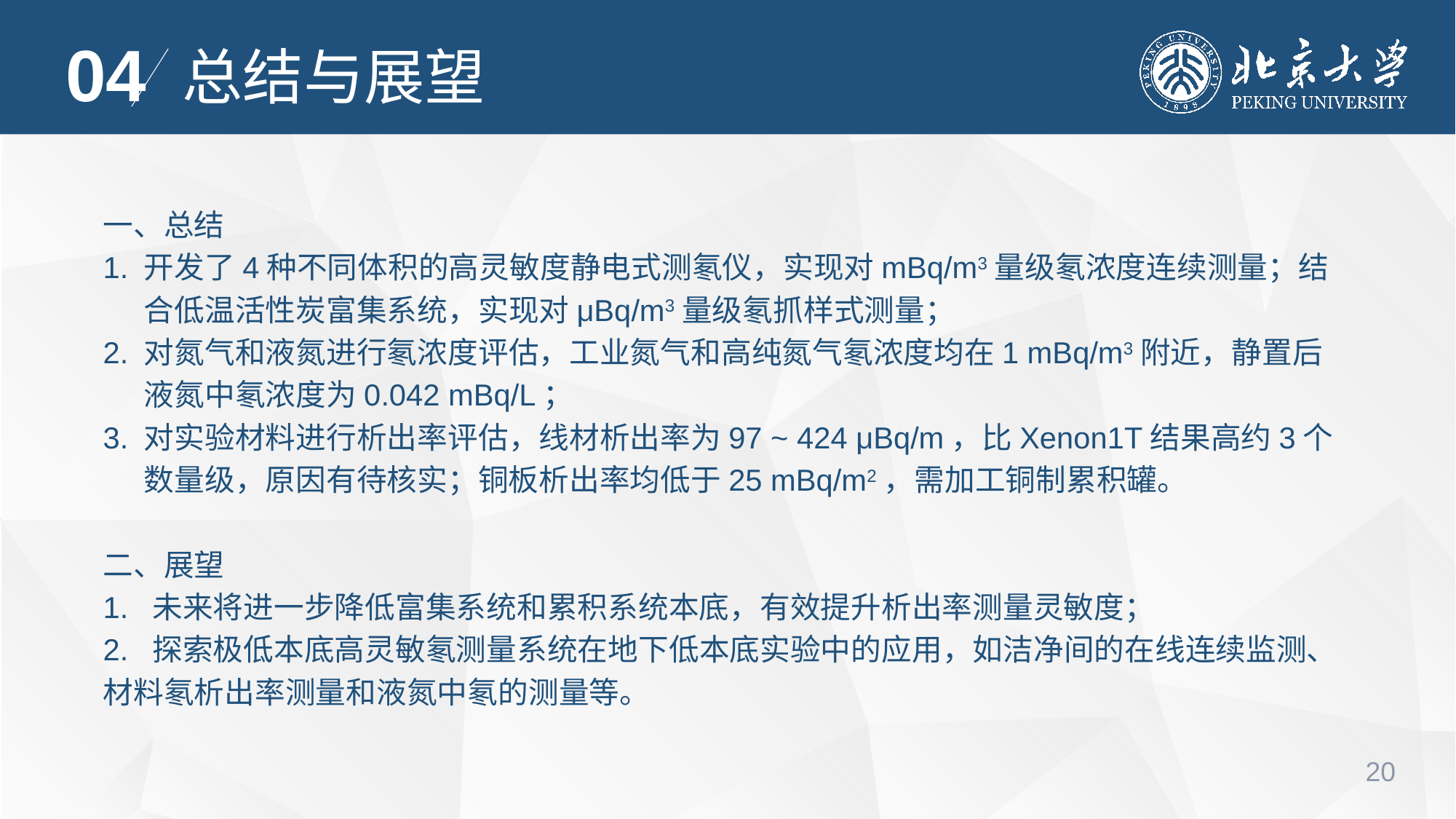

04
总结与展望
一、总结
开发了4种不同体积的高灵敏度静电式测氡仪，实现对mBq/m3量级氡浓度连续测量；结合低温活性炭富集系统，实现对μBq/m3量级氡抓样式测量；
对氮气和液氮进行氡浓度评估，工业氮气和高纯氮气氡浓度均在1 mBq/m3附近，静置后液氮中氡浓度为0.042 mBq/L；
对实验材料进行析出率评估，线材析出率为97 ~ 424 μBq/m，比Xenon1T结果高约3个数量级，原因有待核实；铜板析出率均低于25 mBq/m2，需加工铜制累积罐。

二、展望
1.  未来将进一步降低富集系统和累积系统本底，有效提升析出率测量灵敏度；
2.  探索极低本底高灵敏氡测量系统在地下低本底实验中的应用，如洁净间的在线连续监测、材料氡析出率测量和液氮中氡的测量等。
20